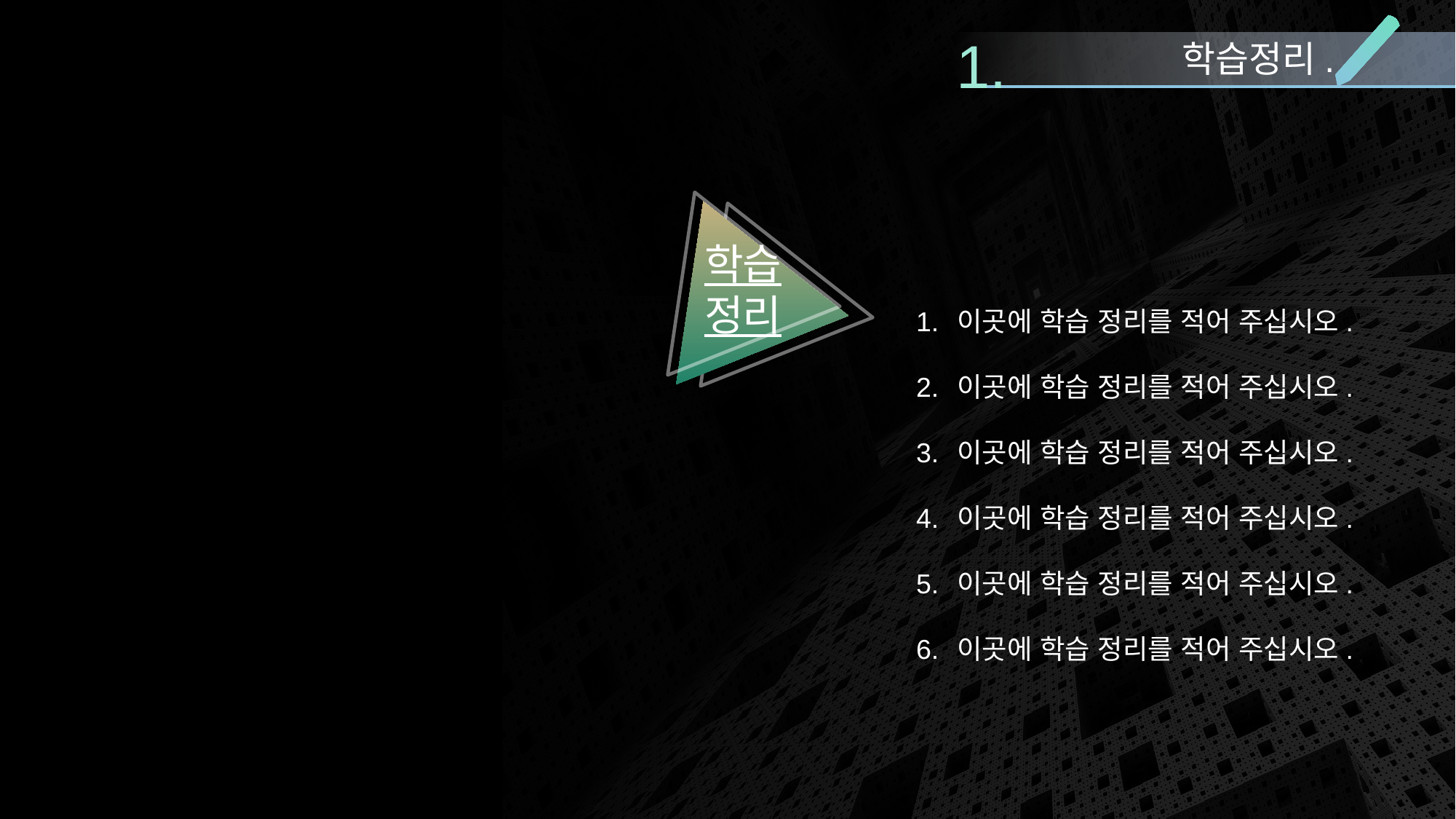

1.
학습정리.

학습
정리
이곳에 학습 정리를 적어 주십시오.
이곳에 학습 정리를 적어 주십시오.
이곳에 학습 정리를 적어 주십시오.
이곳에 학습 정리를 적어 주십시오.
이곳에 학습 정리를 적어 주십시오.
이곳에 학습 정리를 적어 주십시오.